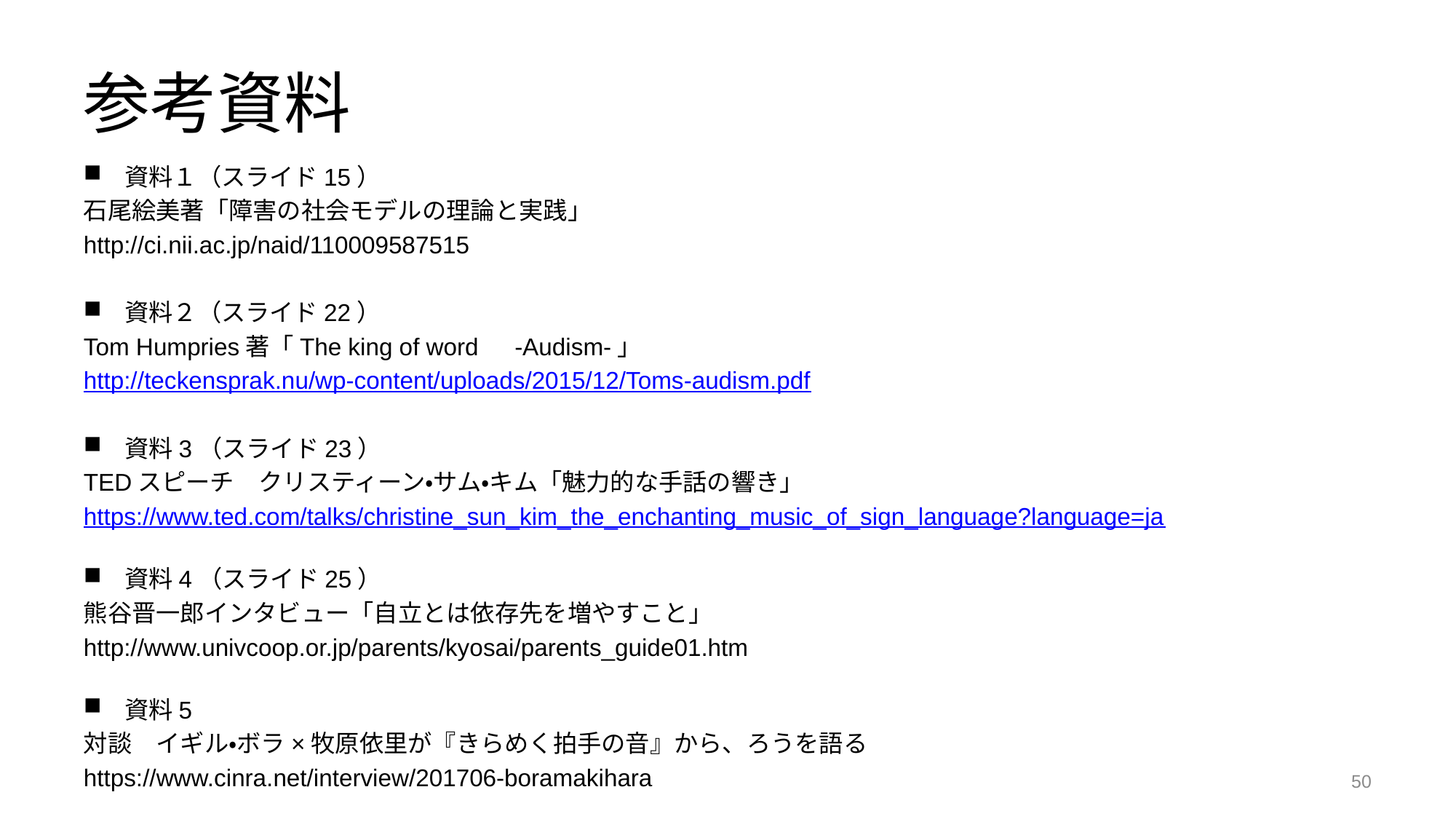

# 参考資料
資料１（スライド15）
石尾絵美著「障害の社会モデルの理論と実践」
http://ci.nii.ac.jp/naid/110009587515

資料２（スライド22）
Tom Humpries著「The king of word　-Audism-」
http://teckensprak.nu/wp-content/uploads/2015/12/Toms-audism.pdf

資料3（スライド23）
TEDスピーチ　クリスティーン・サム・キム「魅力的な手話の響き」
https://www.ted.com/talks/christine_sun_kim_the_enchanting_music_of_sign_language?language=ja
資料4（スライド25）
熊谷晋一郎インタビュー「自立とは依存先を増やすこと」
http://www.univcoop.or.jp/parents/kyosai/parents_guide01.htm
資料5
対談　イギル・ボラ×牧原依里が『きらめく拍手の音』から、ろうを語る
https://www.cinra.net/interview/201706-boramakihara

50